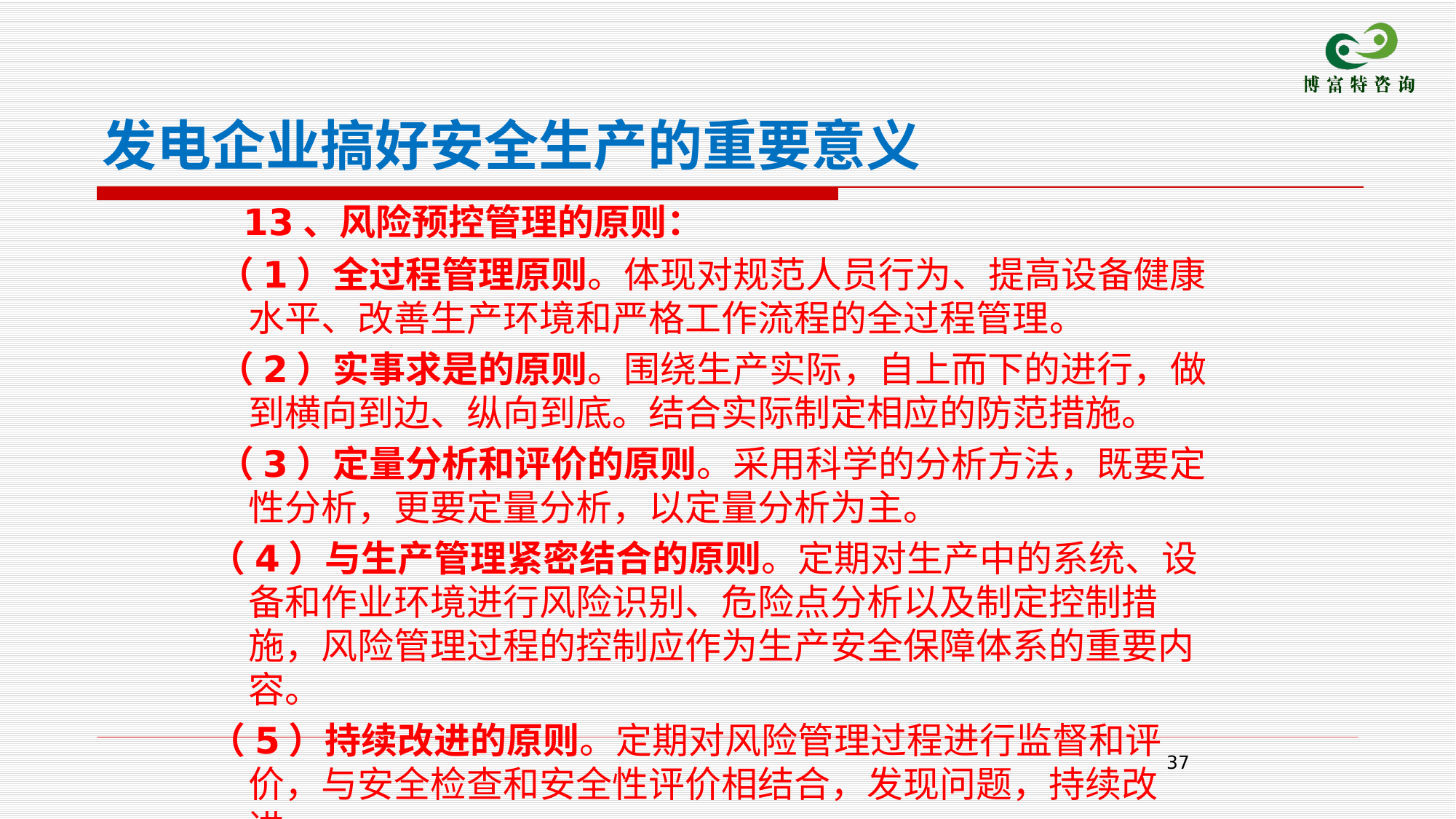

发电企业搞好安全生产的重要意义
  13、风险预控管理的原则：
  （1）全过程管理原则。体现对规范人员行为、提高设备健康水平、改善生产环境和严格工作流程的全过程管理。
  （2）实事求是的原则。围绕生产实际，自上而下的进行，做到横向到边、纵向到底。结合实际制定相应的防范措施。
  （3）定量分析和评价的原则。采用科学的分析方法，既要定性分析，更要定量分析，以定量分析为主。
 （4）与生产管理紧密结合的原则。定期对生产中的系统、设备和作业环境进行风险识别、危险点分析以及制定控制措施，风险管理过程的控制应作为生产安全保障体系的重要内容。
 （5）持续改进的原则。定期对风险管理过程进行监督和评价，与安全检查和安全性评价相结合，发现问题，持续改进。

37